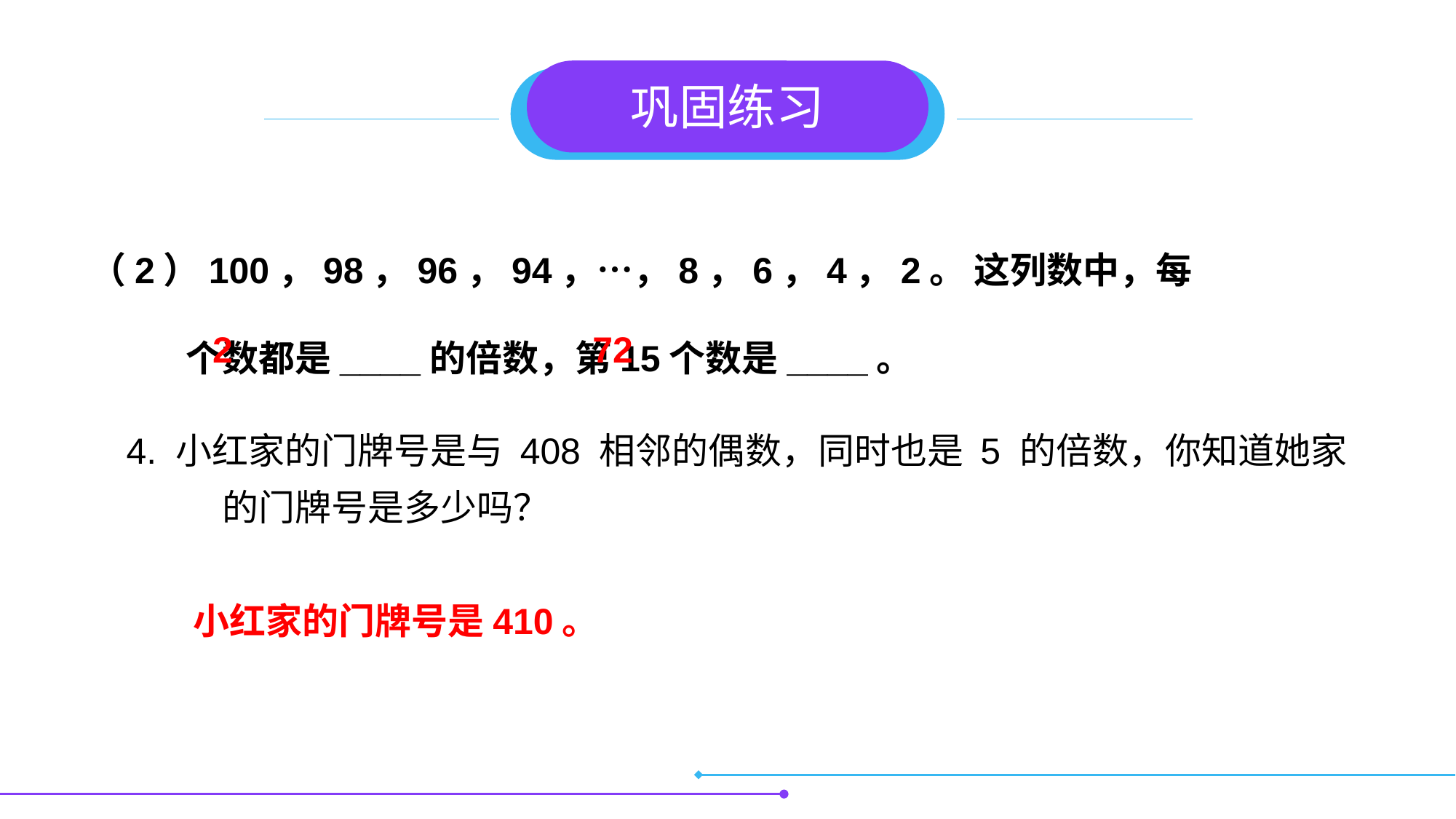

巩固练习
（2）100，98，96，94，…，8，6，4，2。 这列数中，每个数都是____的倍数，第15个数是____。
72
2
4. 小红家的门牌号是与 408 相邻的偶数，同时也是 5 的倍数，你知道她家的门牌号是多少吗？
小红家的门牌号是410。